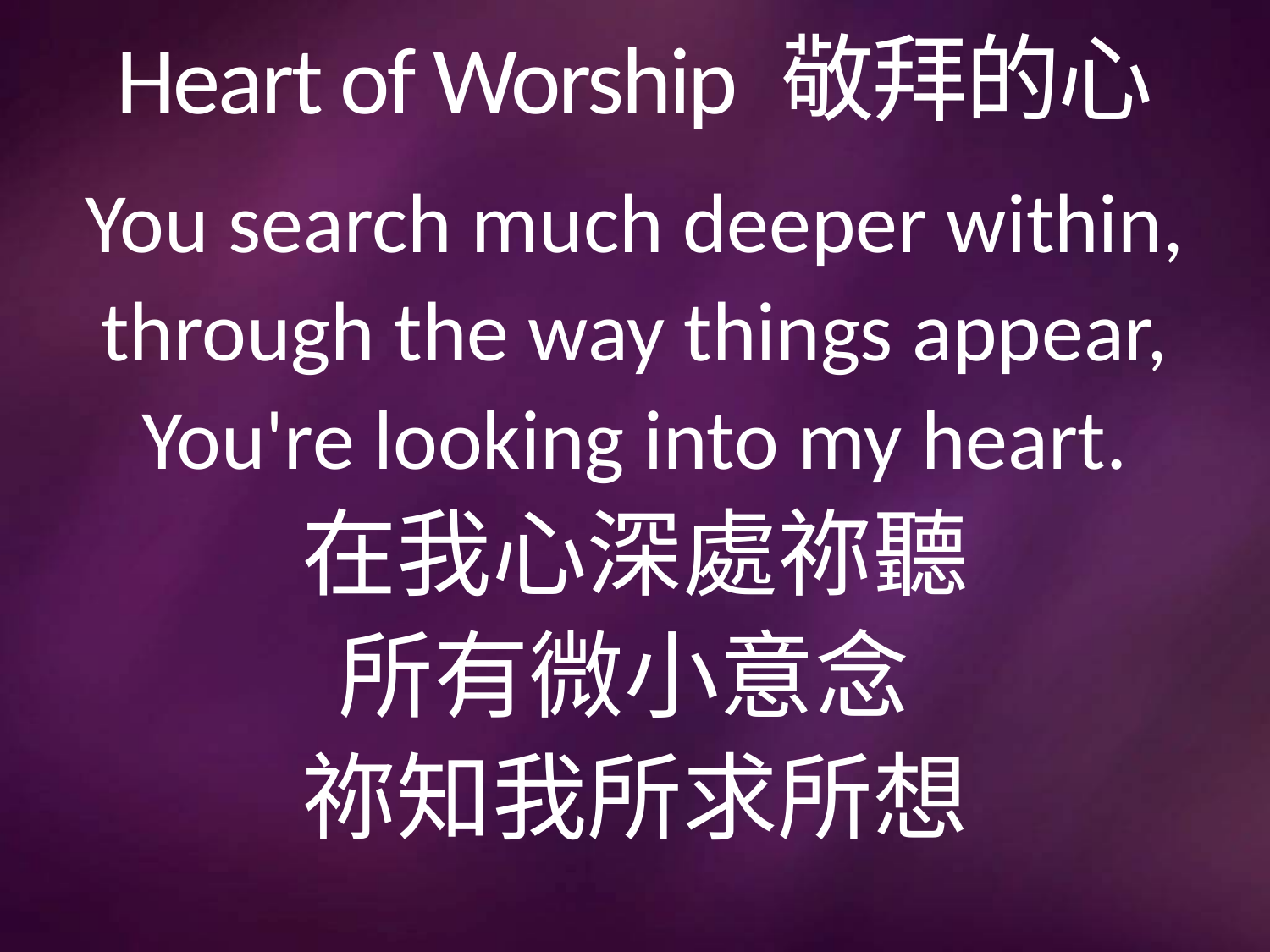

# Heart of Worship 敬拜的心
You search much deeper within,
through the way things appear,
You're looking into my heart.
在我心深處祢聽
所有微小意念
祢知我所求所想